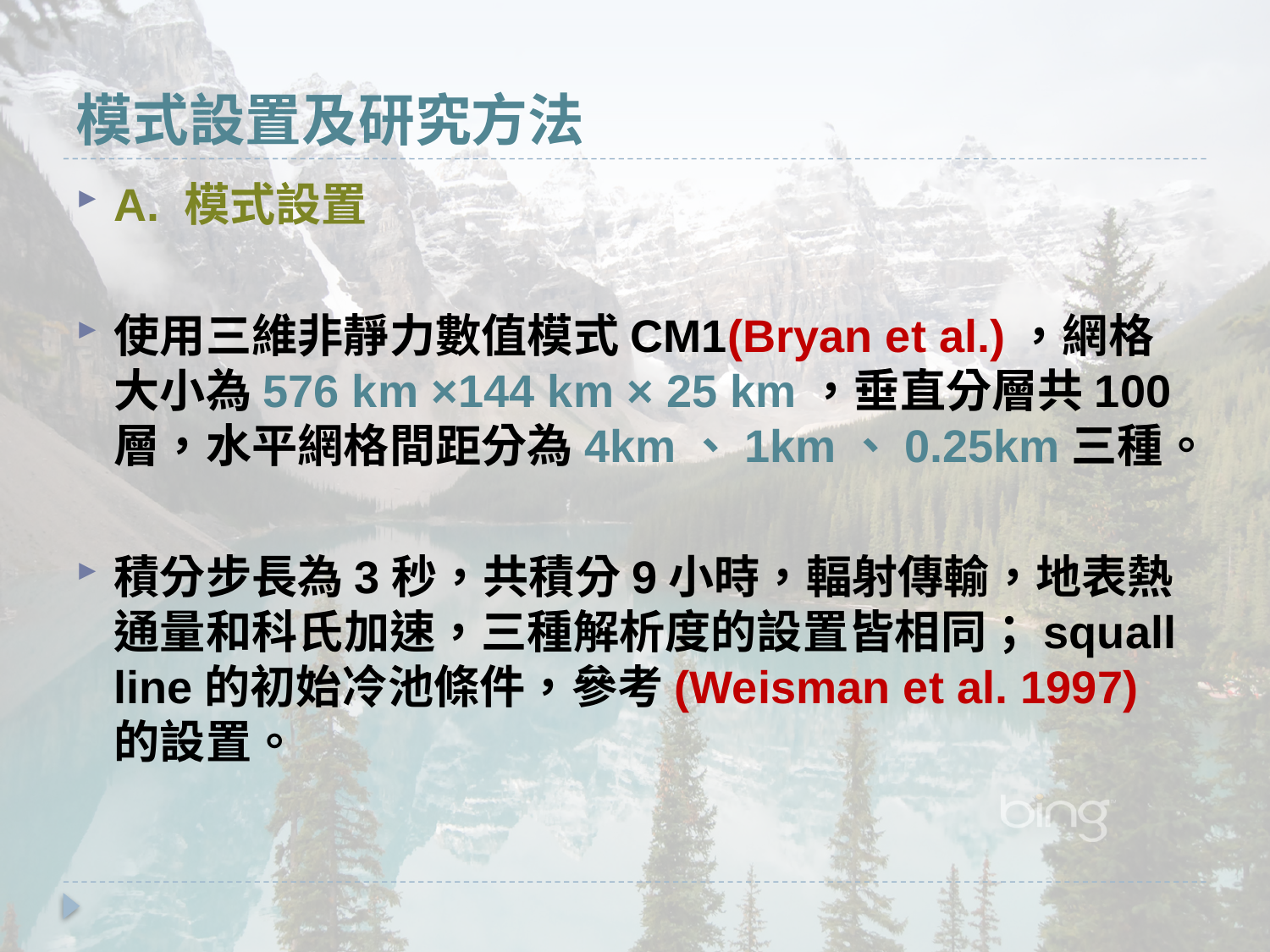

# 模式設置及研究方法
A. 模式設置

使用三維非靜力數值模式CM1(Bryan et al.)，網格大小為576 km ×144 km × 25 km，垂直分層共100層，水平網格間距分為4km、1km、0.25km三種。

積分步長為3秒，共積分9小時，輻射傳輸，地表熱通量和科氏加速，三種解析度的設置皆相同；squall line的初始冷池條件，參考(Weisman et al. 1997)的設置。